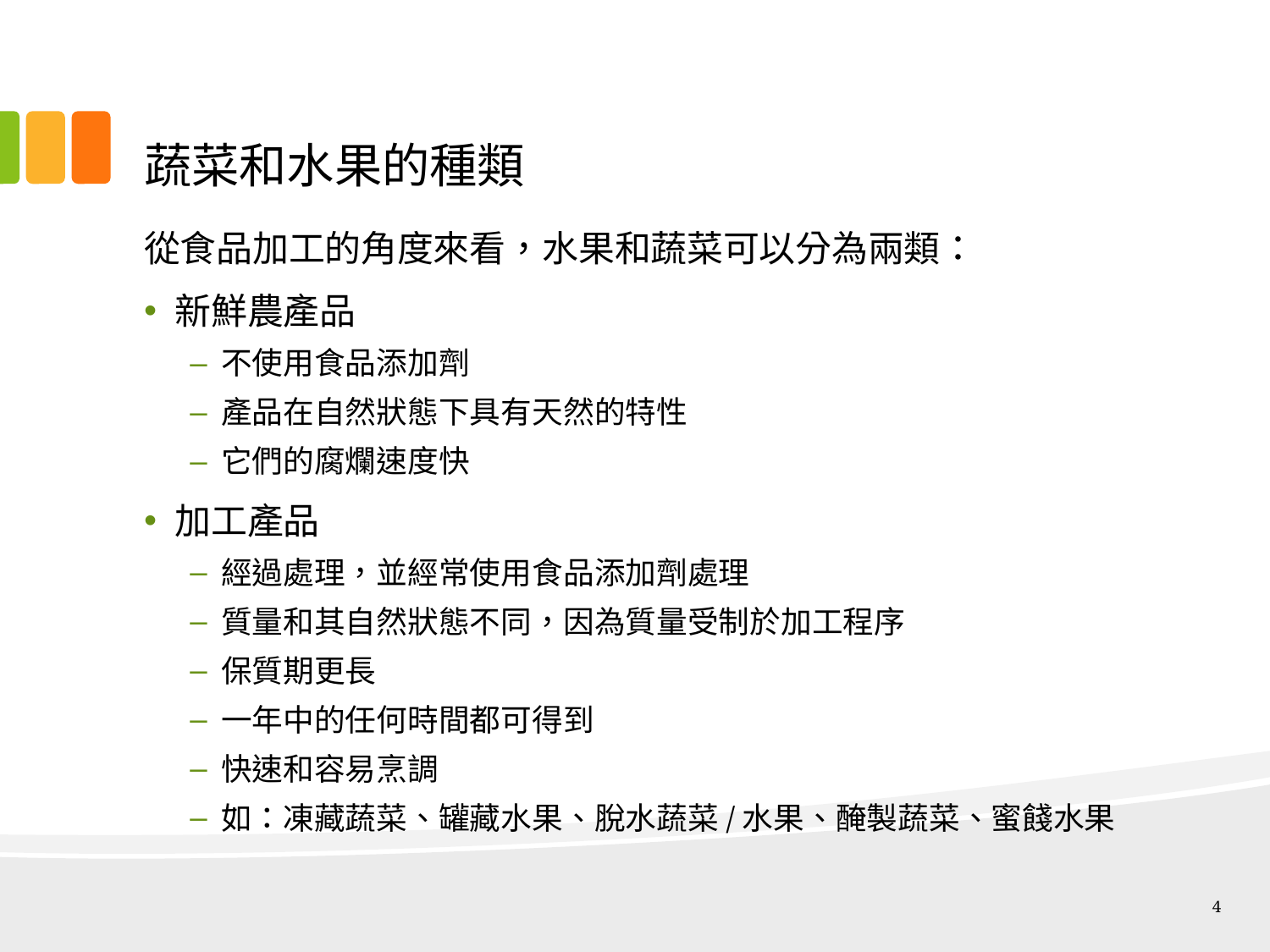

# 蔬菜和水果的種類
從食品加工的角度來看，水果和蔬菜可以分為兩類：
新鮮農產品
不使用食品添加劑
產品在自然狀態下具有天然的特性
它們的腐爛速度快
加工產品
經過處理，並經常使用食品添加劑處理
質量和其自然狀態不同，因為質量受制於加工程序
保質期更長
一年中的任何時間都可得到
快速和容易烹調
如：凍藏蔬菜、罐藏水果、脫水蔬菜/水果、醃製蔬菜、蜜餞水果

4